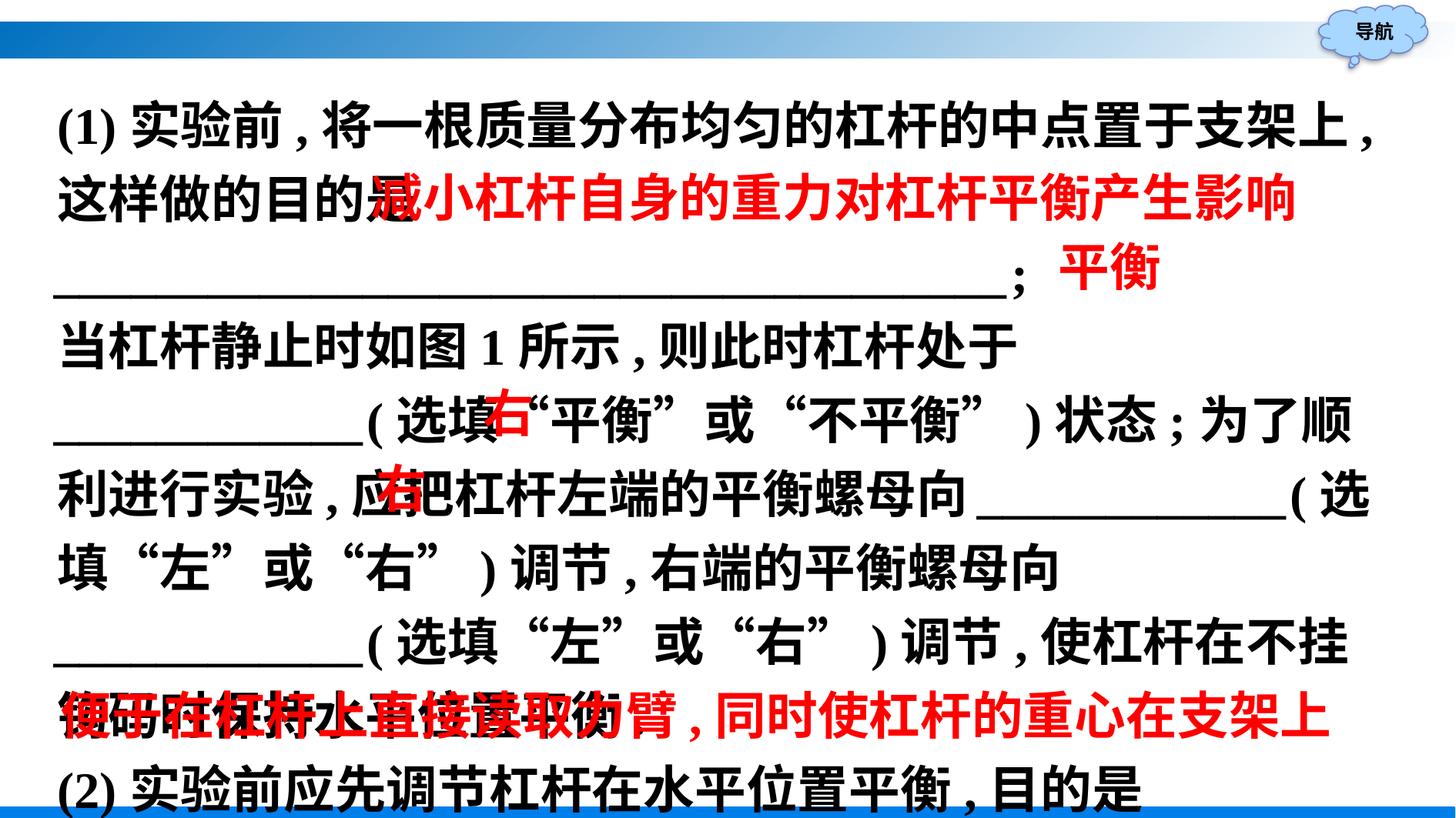

(1)实验前,将一根质量分布均匀的杠杆的中点置于支架上,这样做的目的是_____________________________________;
当杠杆静止时如图1所示,则此时杠杆处于____________(选填“平衡”或“不平衡”)状态;为了顺利进行实验,应把杠杆左端的平衡螺母向____________(选填“左”或“右”)调节,右端的平衡螺母向____________(选填“左”或“右”)调节,使杠杆在不挂钩码时保持水平位置平衡.
(2)实验前应先调节杠杆在水平位置平衡,目的是
___________________________________________________.
减小杠杆自身的重力对杠杆平衡产生影响
平衡
右
右
便于在杠杆上直接读取力臂,同时使杠杆的重心在支架上